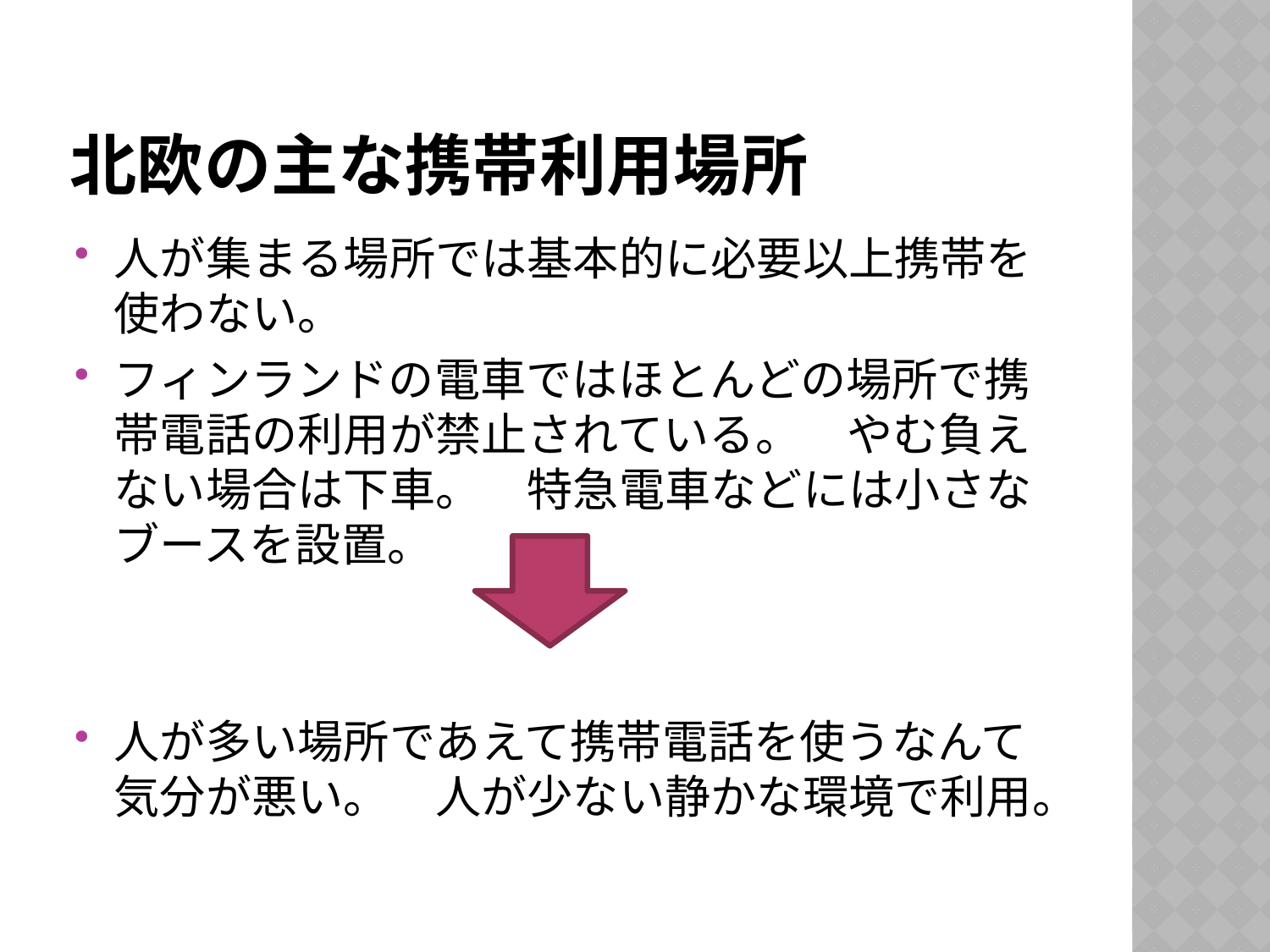

# 北欧の主な携帯利用場所
人が集まる場所では基本的に必要以上携帯を使わない。
フィンランドの電車ではほとんどの場所で携帯電話の利用が禁止されている。　やむ負えない場合は下車。　特急電車などには小さなブースを設置。

人が多い場所であえて携帯電話を使うなんて気分が悪い。　人が少ない静かな環境で利用。